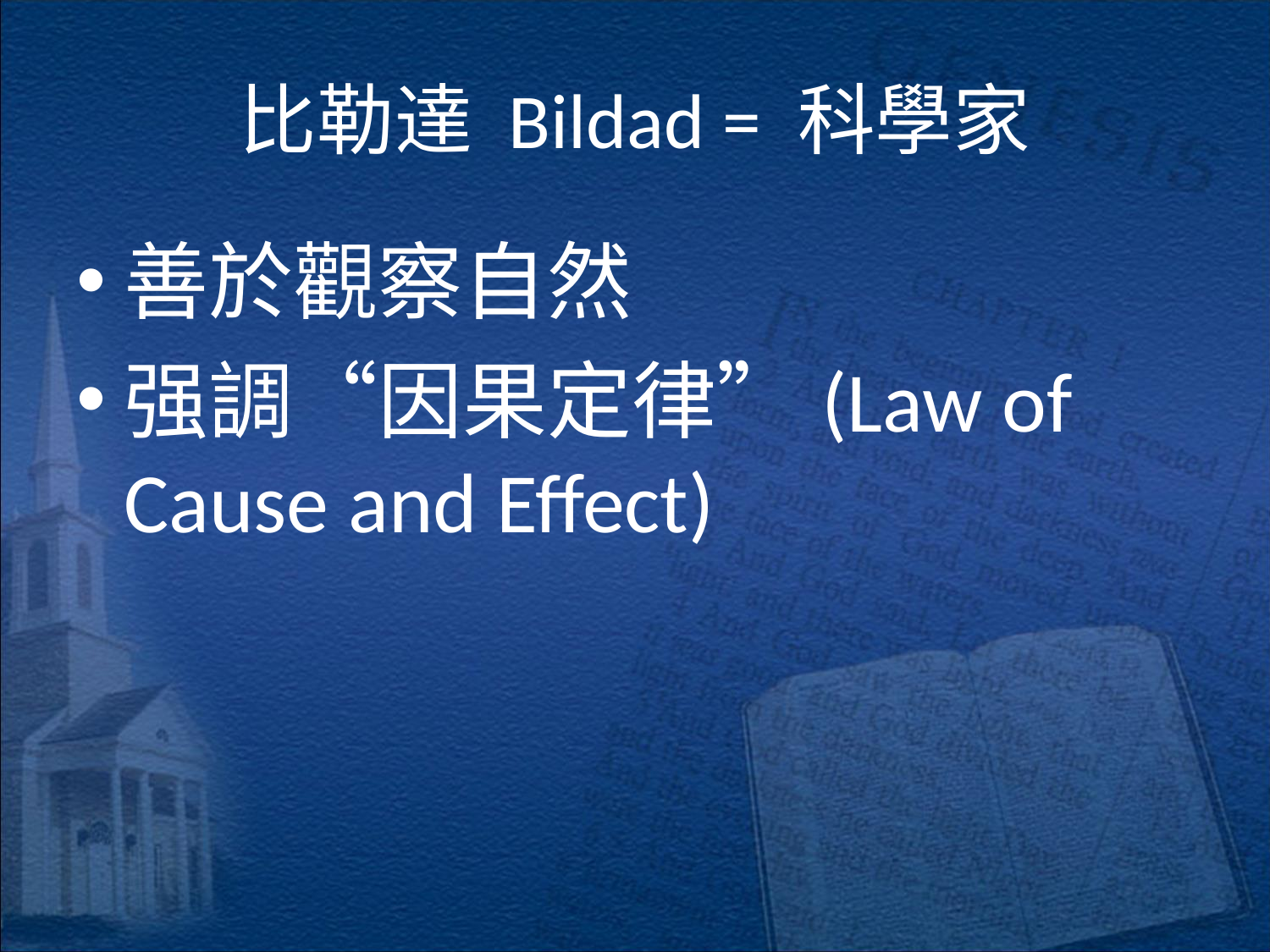

# 比勒達 Bildad = 科學家
善於觀察自然
强調“因果定律”(Law of Cause and Effect)